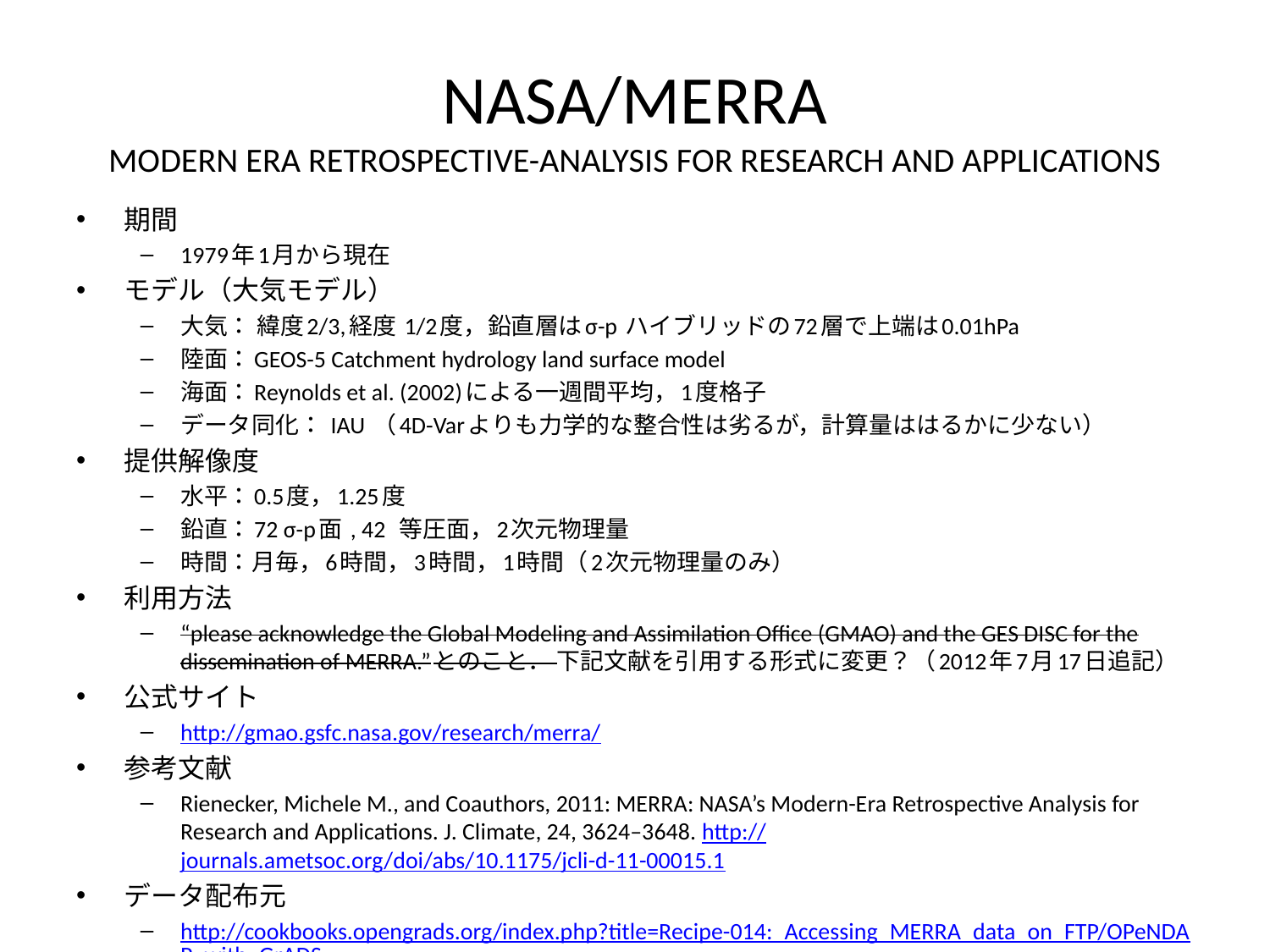

# NASA/MERRA MODERN ERA RETROSPECTIVE-ANALYSIS FOR RESEARCH AND APPLICATIONS
期間
1979年1月から現在
モデル（大気モデル）
大気： 緯度2/3,経度 1/2度，鉛直層はσ-p ハイブリッドの72層で上端は0.01hPa
陸面：GEOS-5 Catchment hydrology land surface model
海面：Reynolds et al. (2002)による一週間平均，1度格子
データ同化： IAU （4D-Varよりも力学的な整合性は劣るが，計算量ははるかに少ない）
提供解像度
水平：0.5度，1.25度
鉛直：72 σ-p面 , 42  等圧面，2次元物理量
時間：月毎，6時間，3時間，1時間（2次元物理量のみ）
利用方法
“please acknowledge the Global Modeling and Assimilation Office (GMAO) and the GES DISC for the dissemination of MERRA.”とのこと． 下記文献を引用する形式に変更？（2012年7月17日追記）
公式サイト
http://gmao.gsfc.nasa.gov/research/merra/
参考文献
Rienecker, Michele M., and Coauthors, 2011: MERRA: NASA’s Modern-Era Retrospective Analysis for Research and Applications. J. Climate, 24, 3624–3648. http://journals.ametsoc.org/doi/abs/10.1175/jcli-d-11-00015.1
データ配布元
http://cookbooks.opengrads.org/index.php?title=Recipe-014:_Accessing_MERRA_data_on_FTP/OPeNDAP_with_GrADS